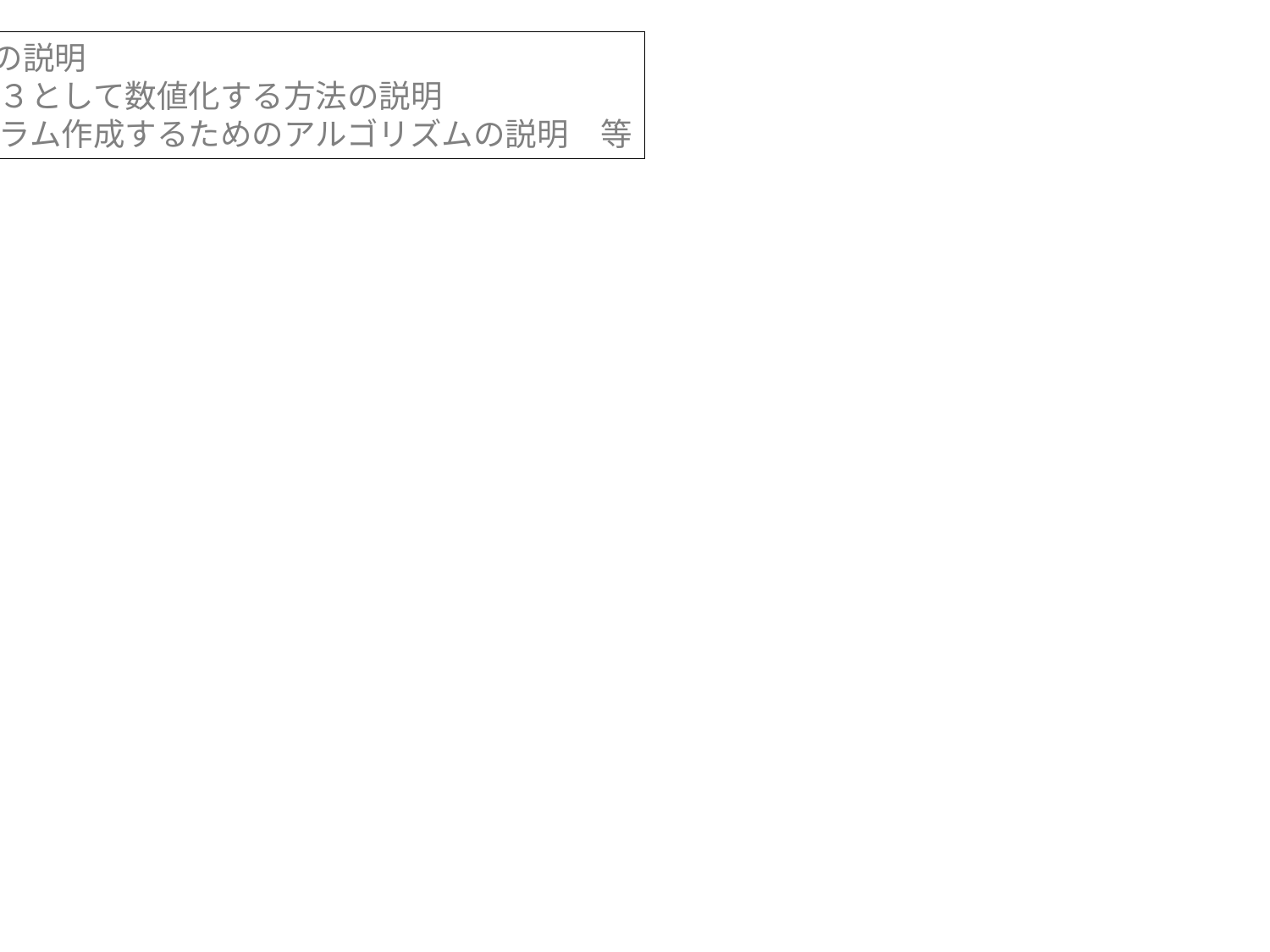

特徴量３の説明
特徴量３として数値化する方法の説明
プログラム作成するためのアルゴリズムの説明　等